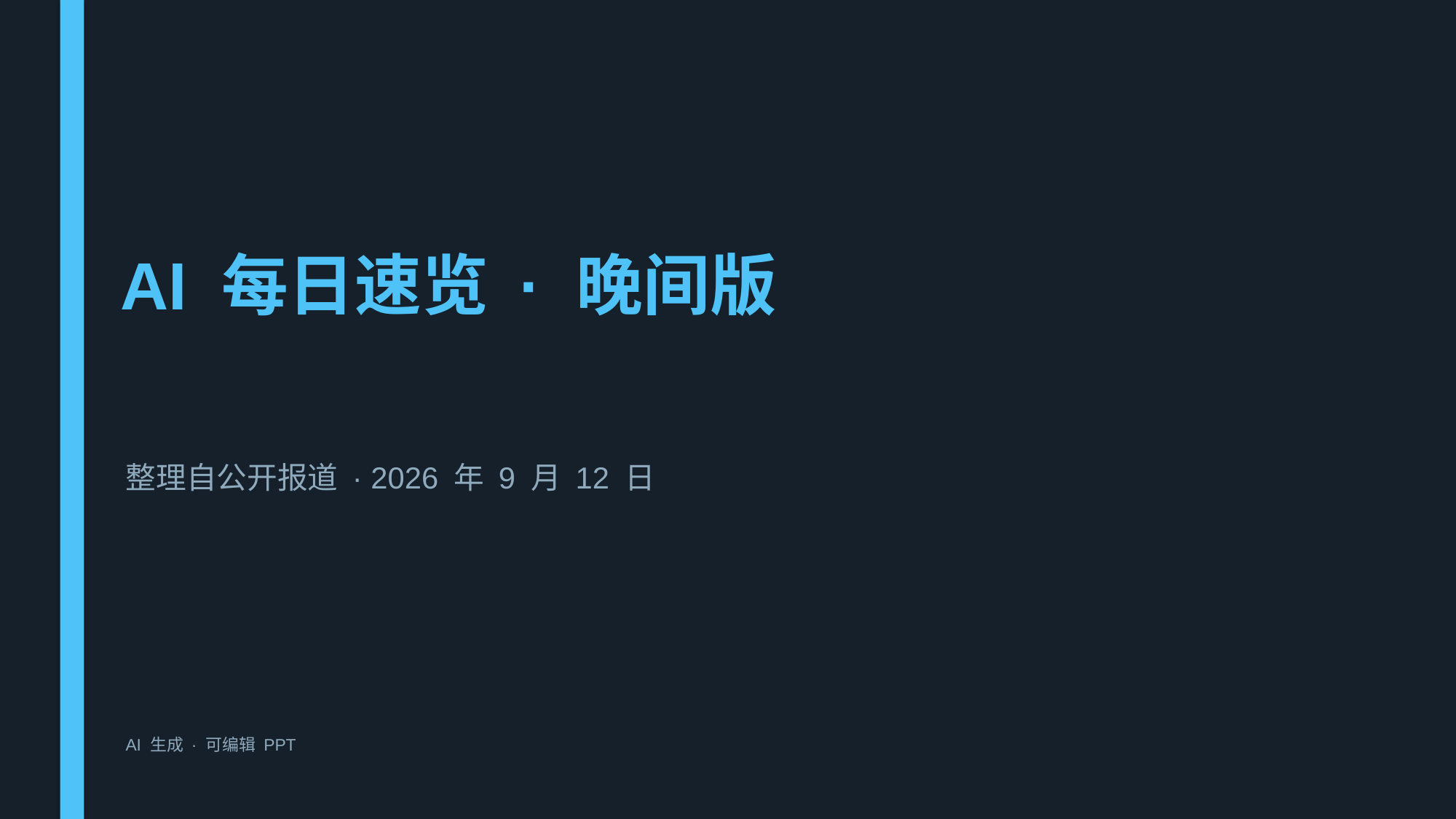

AI 每日速览 · 晚间版
整理自公开报道 · 2026 年 9 月 12 日
AI 生成 · 可编辑 PPT